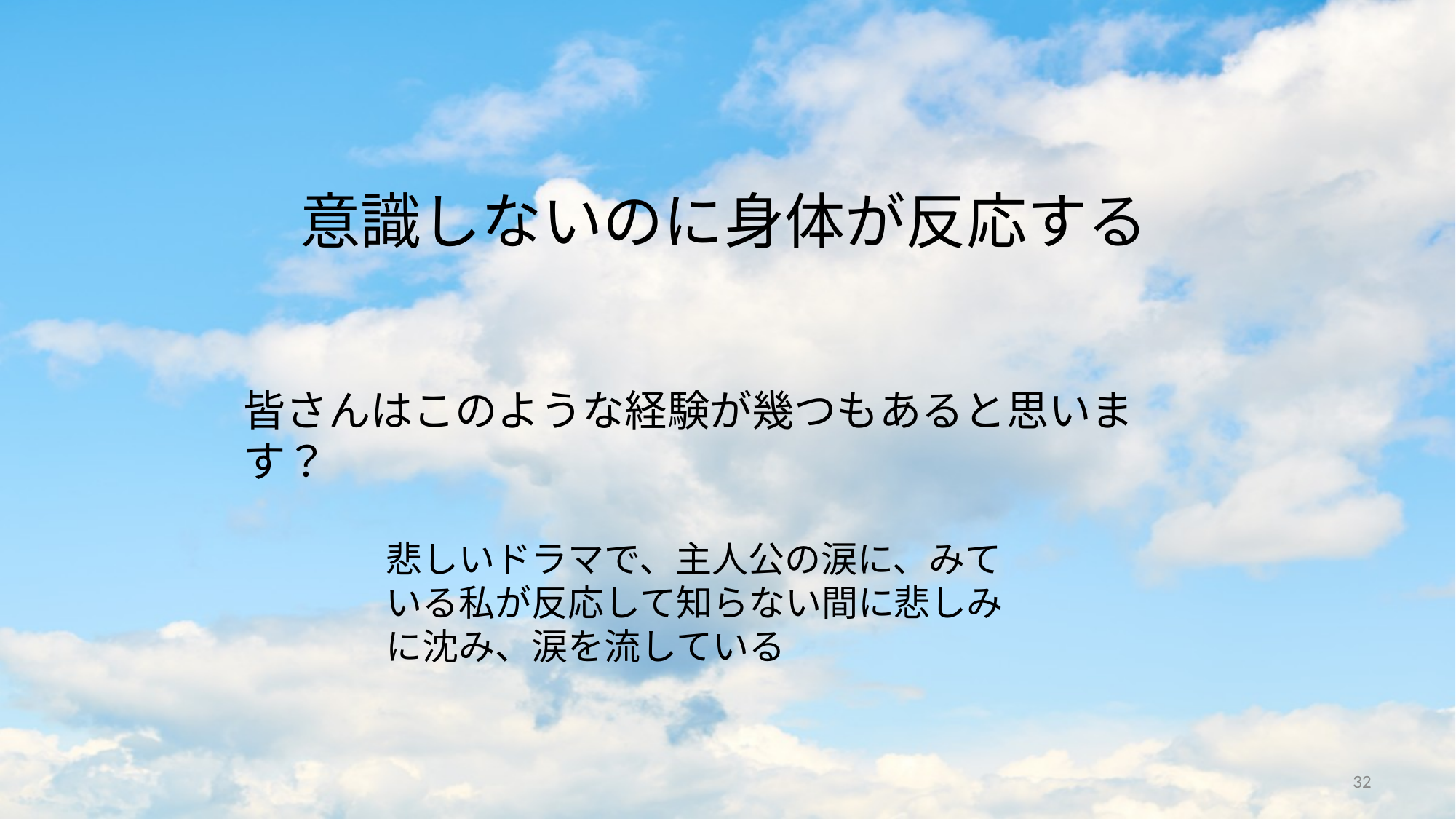

意識しないのに身体が反応する
皆さんはこのような経験が幾つもあると思います？
悲しいドラマで、主人公の涙に、みている私が反応して知らない間に悲しみに沈み、涙を流している
32